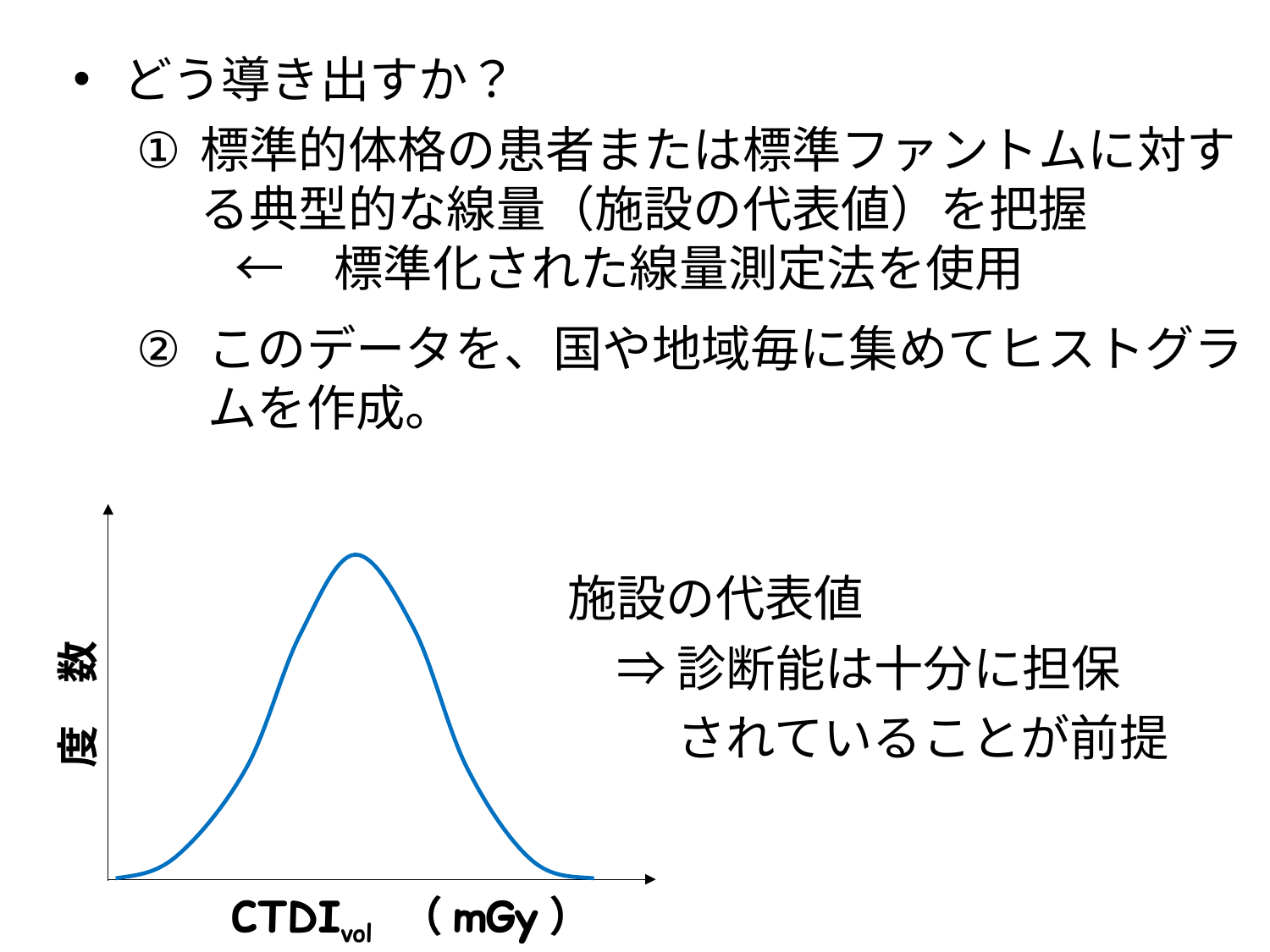

どう導き出すか？
標準的体格の患者または標準ファントムに対する典型的な線量（施設の代表値）を把握
　　←　標準化された線量測定法を使用
このデータを、国や地域毎に集めてヒストグラムを作成。

度　数
CTDIvol （mGy）
施設の代表値
　⇒ 診断能は十分に担保
　 　されていることが前提